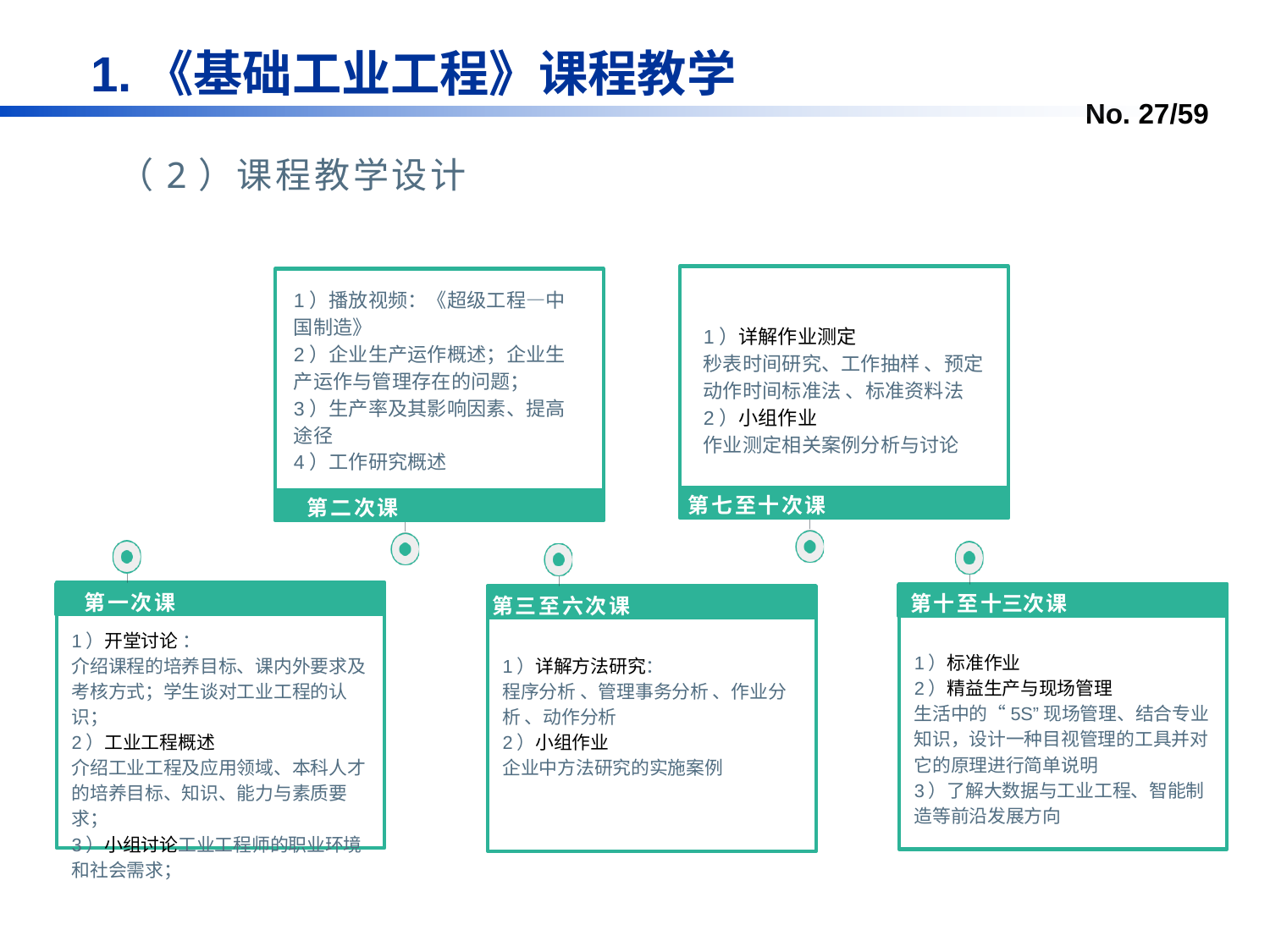

1.《基础工业工程》课程教学
（2）课程教学设计

1）详解作业测定
秒表时间研究、工作抽样 、预定动作时间标准法 、标准资料法
2）小组作业
作业测定相关案例分析与讨论
第七至十次课

1）播放视频：《超级工程—中国制造》
2）企业生产运作概述；企业生产运作与管理存在的问题；
3）生产率及其影响因素、提高途径
4）工作研究概述

第二次课

第一次课
1）开堂讨论 ：
介绍课程的培养目标、课内外要求及考核方式；学生谈对工业工程的认识；
2）工业工程概述
介绍工业工程及应用领域、本科人才的培养目标、知识、能力与素质要求；
3）小组讨论工业工程师的职业环境和社会需求；

第十至十三次课
1）标准作业
2）精益生产与现场管理
生活中的“5S”现场管理、结合专业知识，设计一种目视管理的工具并对它的原理进行简单说明
3）了解大数据与工业工程、智能制造等前沿发展方向

第三至六次课
1）详解方法研究：
程序分析 、管理事务分析 、作业分析 、动作分析
2）小组作业
企业中方法研究的实施案例